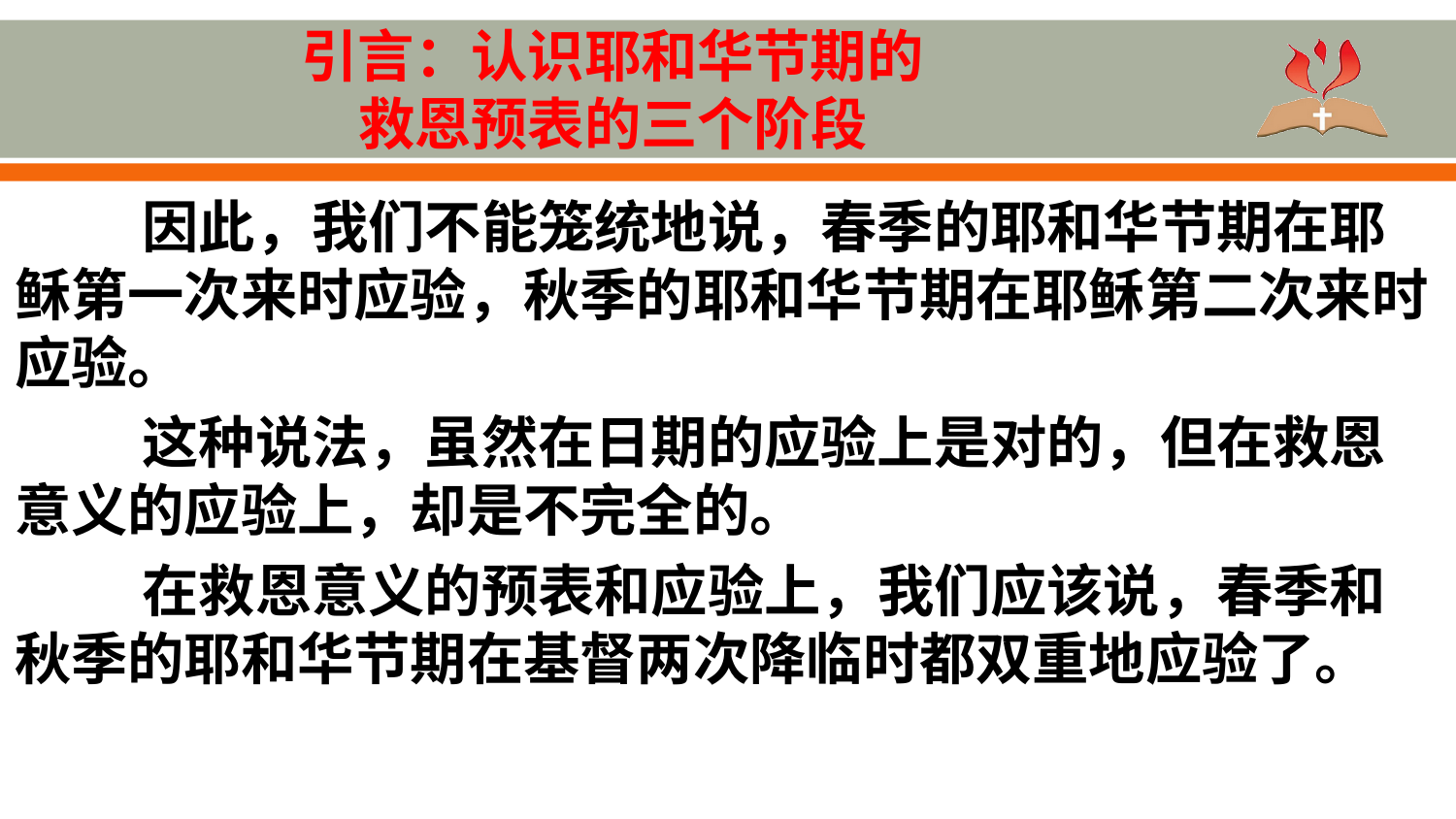

# 引言：认识耶和华节期的 救恩预表的三个阶段
因此，我们不能笼统地说，春季的耶和华节期在耶稣第一次来时应验，秋季的耶和华节期在耶稣第二次来时应验。
这种说法，虽然在日期的应验上是对的，但在救恩意义的应验上，却是不完全的。
在救恩意义的预表和应验上，我们应该说，春季和秋季的耶和华节期在基督两次降临时都双重地应验了。